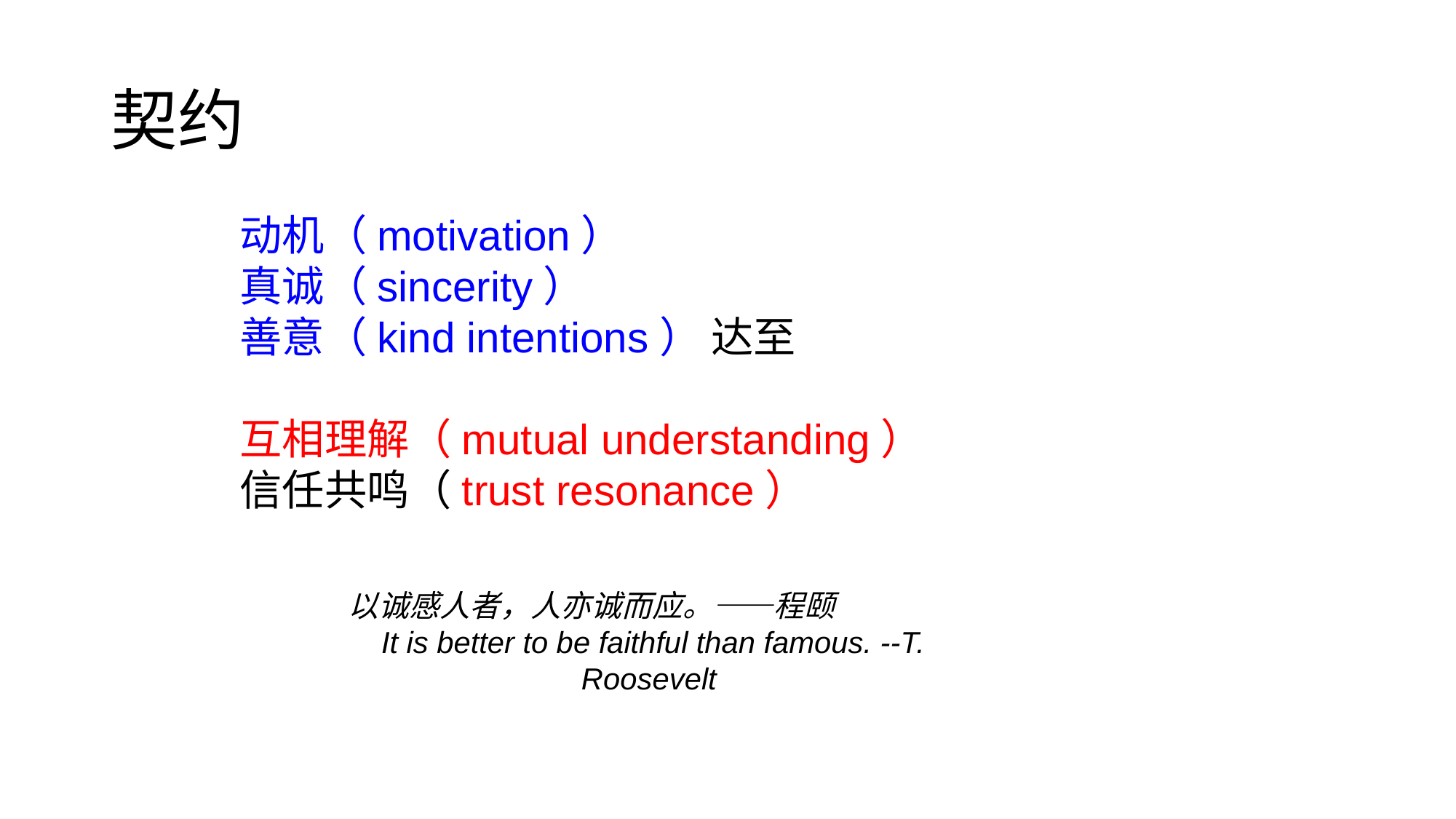

契约
动机（motivation）
真诚（sincerity）
善意（kind intentions） 达至

互相理解（mutual understanding）
信任共鸣（trust resonance）
 以诚感人者，人亦诚而应。——程颐
It is better to be faithful than famous. --T. Roosevelt